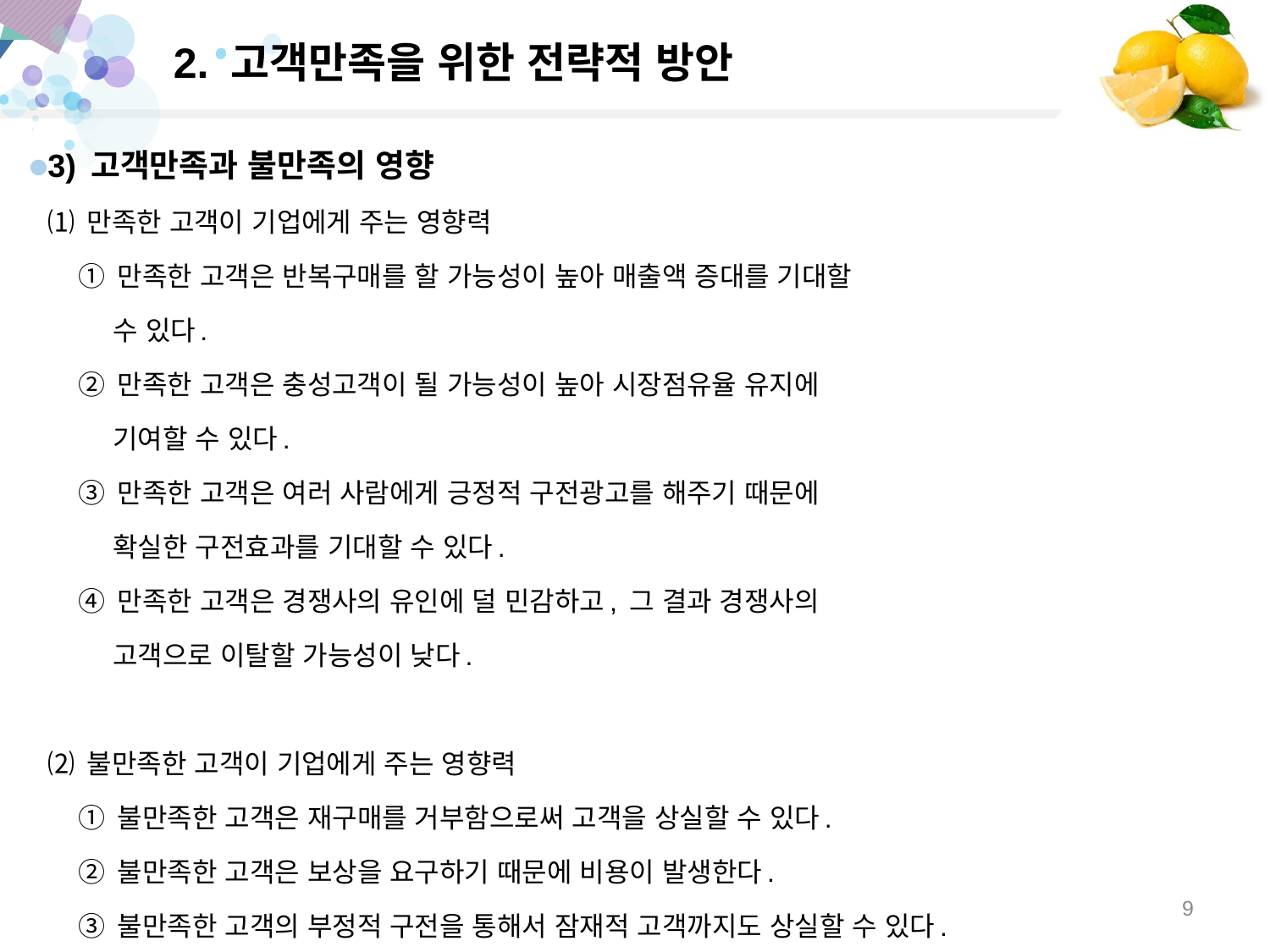

# 2. 고객만족을 위한 전략적 방안
3) 고객만족과 불만족의 영향
⑴ 만족한 고객이 기업에게 주는 영향력
    ① 만족한 고객은 반복구매를 할 가능성이 높아 매출액 증대를 기대할
        수 있다.
    ② 만족한 고객은 충성고객이 될 가능성이 높아 시장점유율 유지에
        기여할 수 있다.
    ③ 만족한 고객은 여러 사람에게 긍정적 구전광고를 해주기 때문에
        확실한 구전효과를 기대할 수 있다.
    ④ 만족한 고객은 경쟁사의 유인에 덜 민감하고, 그 결과 경쟁사의
        고객으로 이탈할 가능성이 낮다.

⑵ 불만족한 고객이 기업에게 주는 영향력
    ① 불만족한 고객은 재구매를 거부함으로써 고객을 상실할 수 있다.
    ② 불만족한 고객은 보상을 요구하기 때문에 비용이 발생한다.
    ③ 불만족한 고객의 부정적 구전을 통해서 잠재적 고객까지도 상실할 수 있다.

9